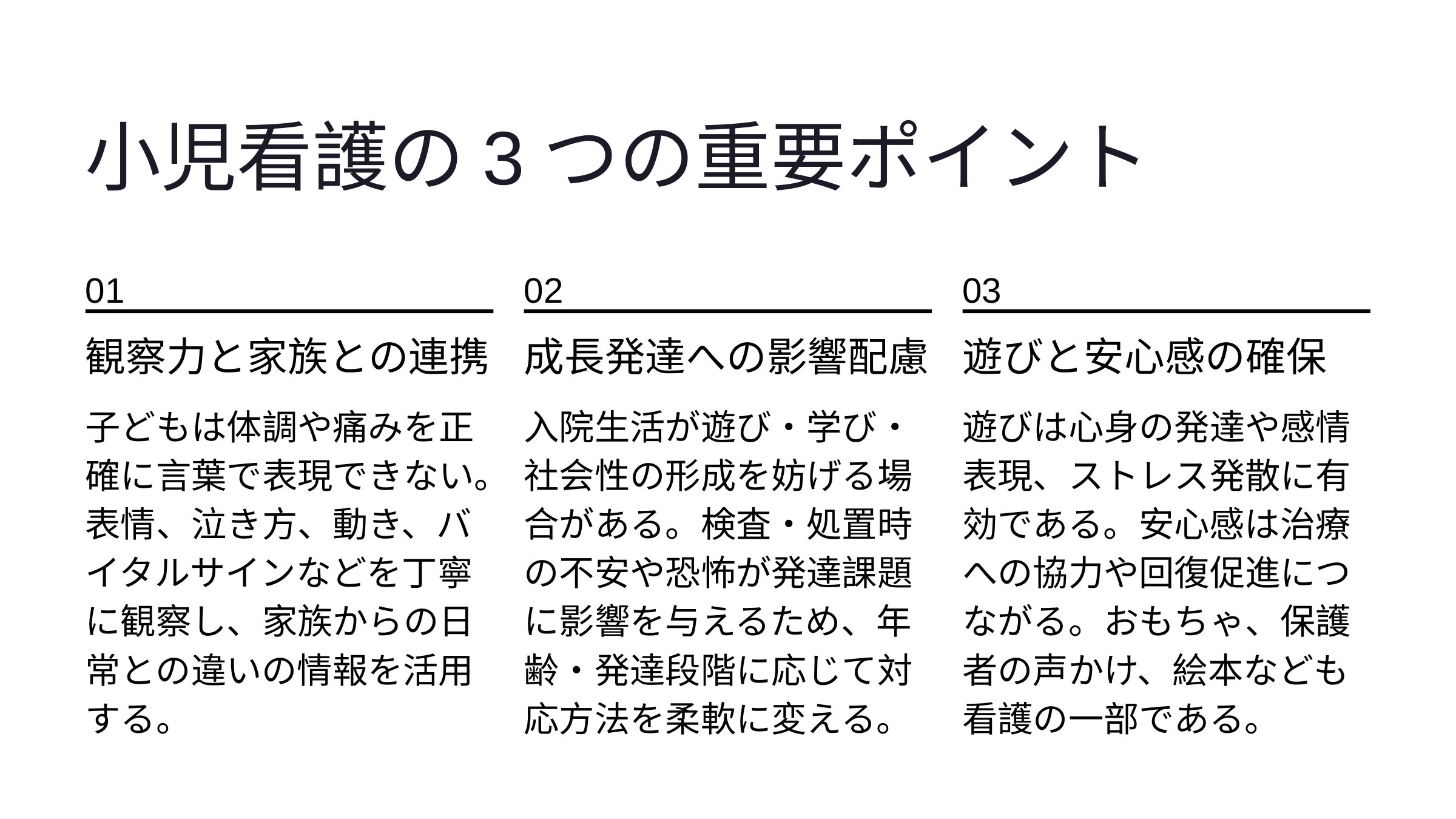

小児看護の3つの重要ポイント
01
02
03

観察力と家族との連携
成長発達への影響配慮
遊びと安心感の確保
子どもは体調や痛みを正確に言葉で表現できない。表情、泣き方、動き、バイタルサインなどを丁寧に観察し、家族からの日常との違いの情報を活用する。
入院生活が遊び・学び・社会性の形成を妨げる場合がある。検査・処置時の不安や恐怖が発達課題に影響を与えるため、年齢・発達段階に応じて対応方法を柔軟に変える。
遊びは心身の発達や感情表現、ストレス発散に有効である。安心感は治療への協力や回復促進につながる。おもちゃ、保護者の声かけ、絵本なども看護の一部である。